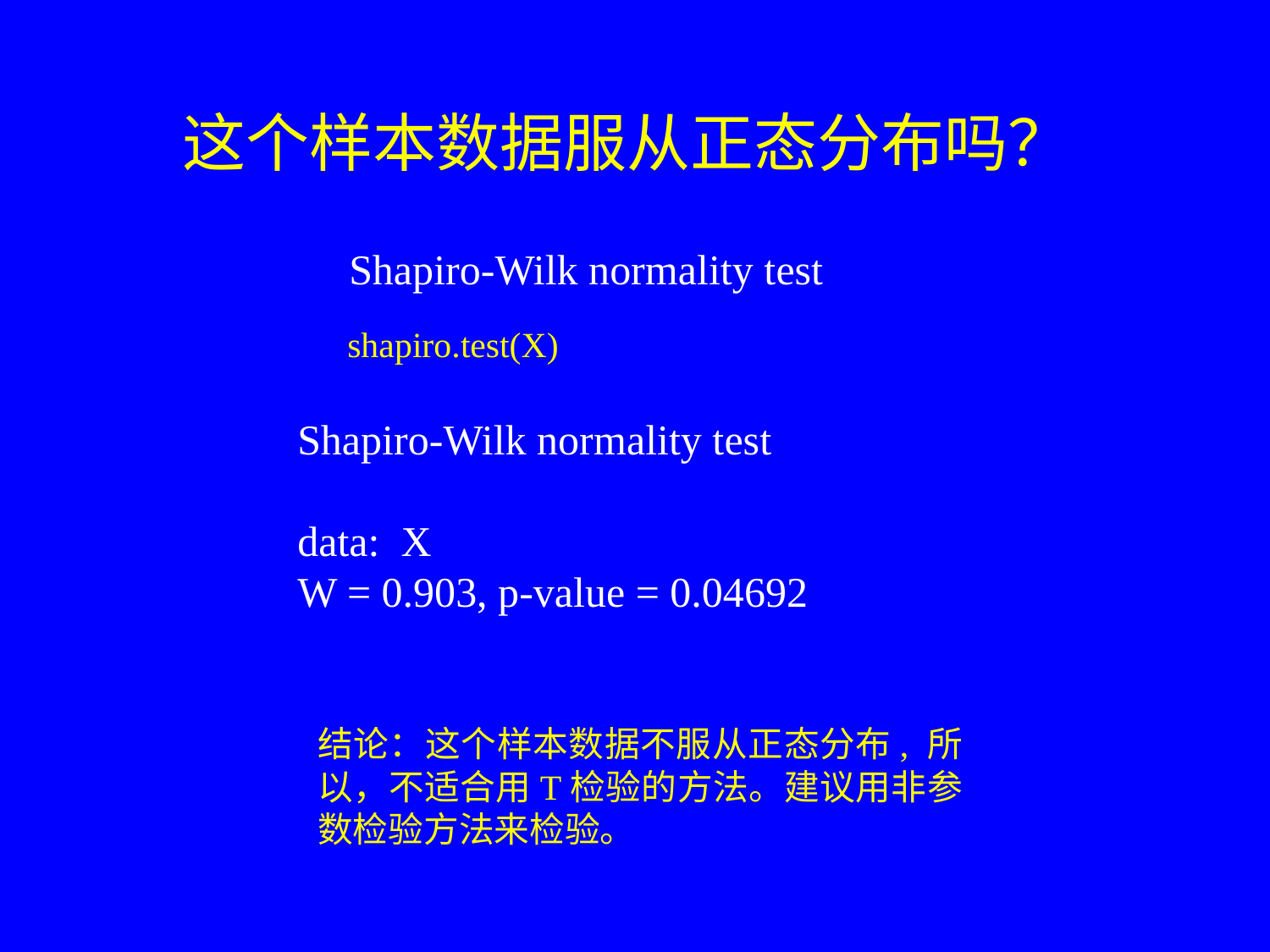

这个样本数据服从正态分布吗？
Shapiro-Wilk normality test
shapiro.test(X)
Shapiro-Wilk normality test

data:  X
W = 0.903, p-value = 0.04692
结论：这个样本数据不服从正态分布, 所以，不适合用T检验的方法。建议用非参数检验方法来检验。